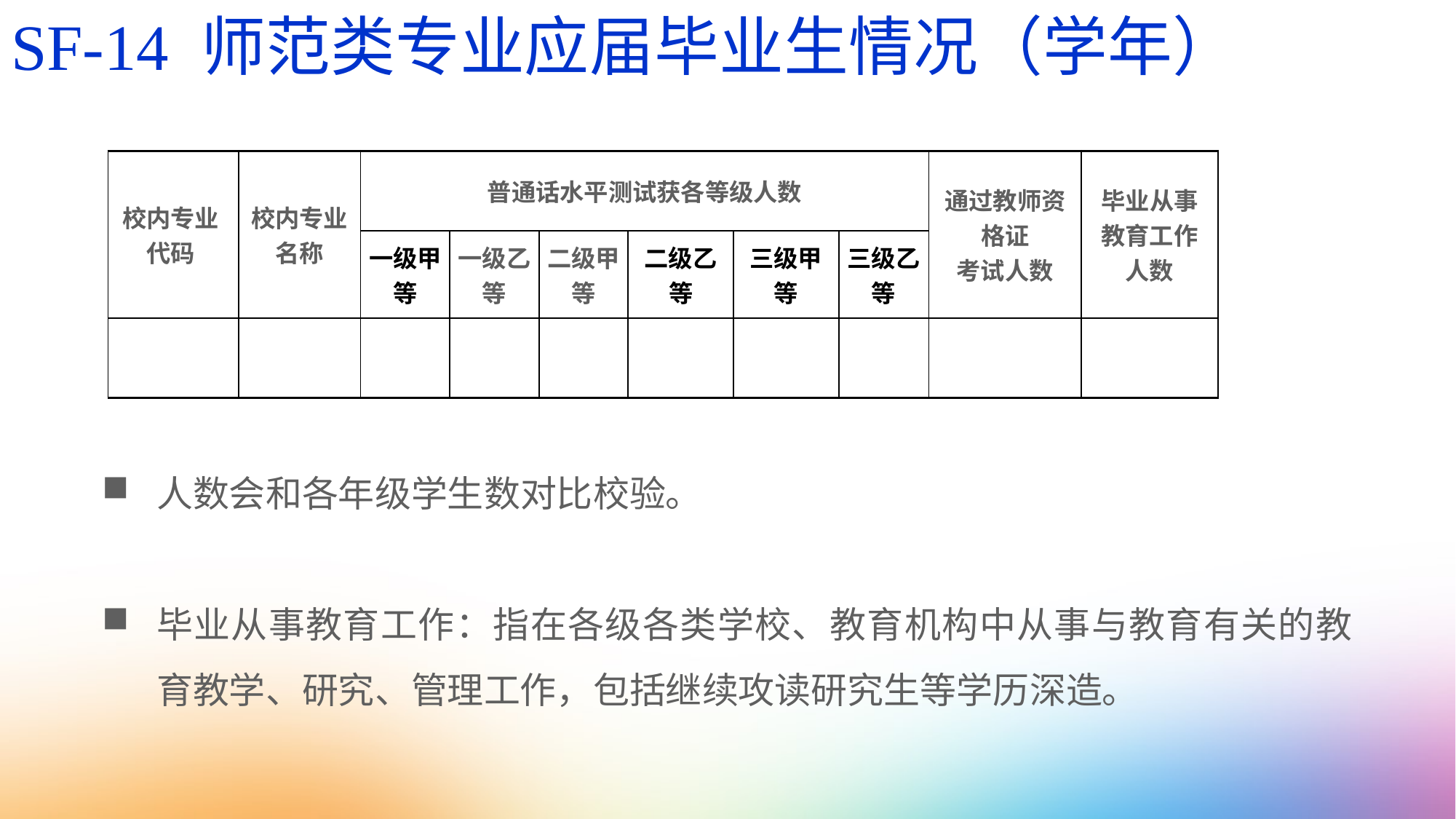

SF-14 师范类专业应届毕业生情况（学年）

| 校内专业代码 | 校内专业名称 | 普通话水平测试获各等级人数 |  |  |  |  |  | 通过教师资格证 考试人数 | 毕业从事教育工作人数 |
| --- | --- | --- | --- | --- | --- | --- | --- | --- | --- |
|  |  | 一级甲等 | 一级乙等 | 二级甲等 | 二级乙等 | 三级甲等 | 三级乙等 |  |  |
|  |  |  |  |  |  |  |  |  |  |
人数会和各年级学生数对比校验。

毕业从事教育工作：指在各级各类学校、教育机构中从事与教育有关的教育教学、研究、管理工作，包括继续攻读研究生等学历深造。